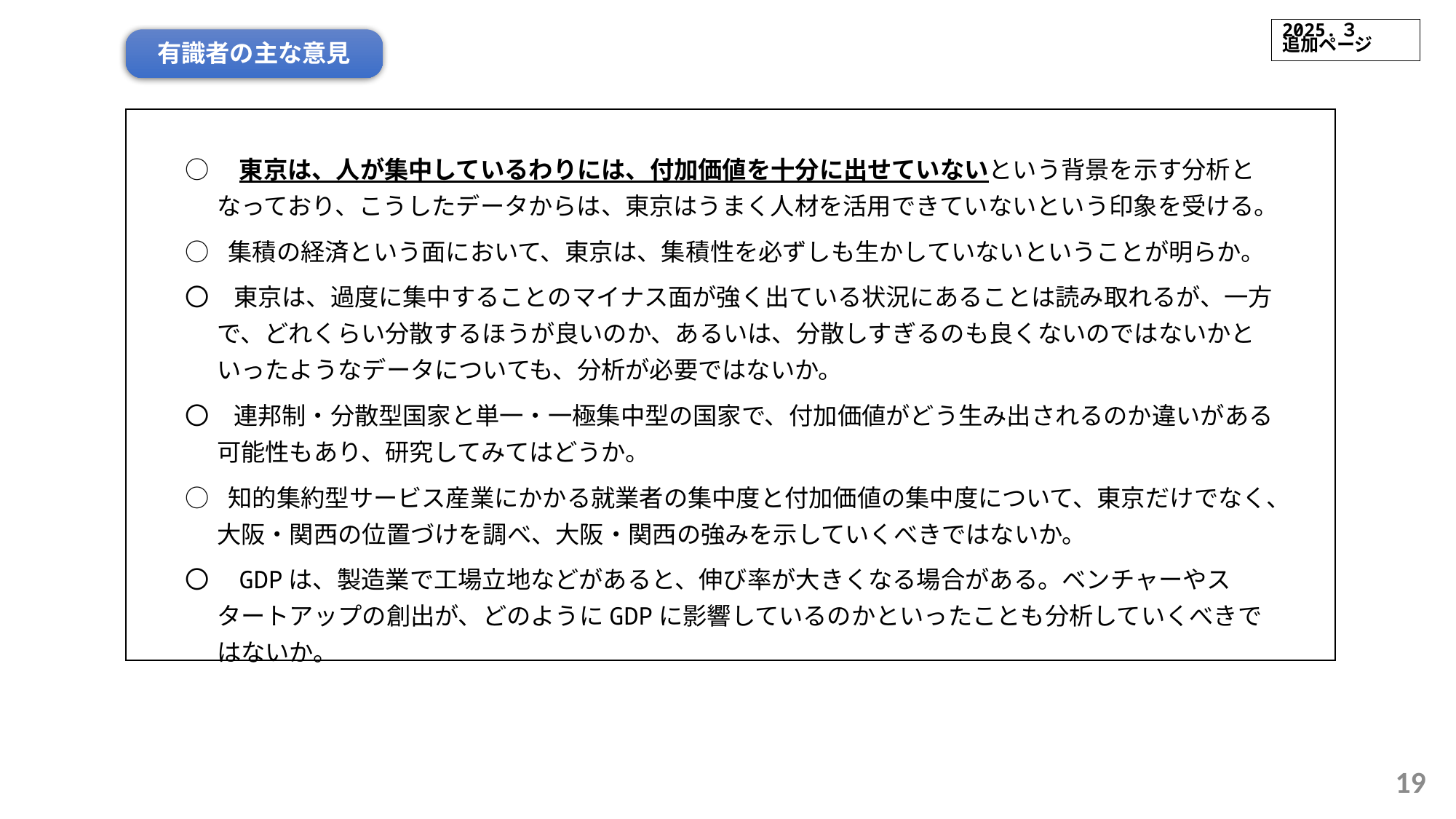

2025.３
追加ページ
有識者の主な意見

○　東京は、人が集中しているわりには、付加価値を十分に出せていないという背景を示す分析となっており、こうしたデータからは、東京はうまく人材を活用できていないという印象を受ける。
○	 集積の経済という面において、東京は、集積性を必ずしも生かしていないということが明らか。
〇　東京は、過度に集中することのマイナス面が強く出ている状況にあることは読み取れるが、一方で、どれくらい分散するほうが良いのか、あるいは、分散しすぎるのも良くないのではないかといったようなデータについても、分析が必要ではないか。
〇　連邦制・分散型国家と単一・一極集中型の国家で、付加価値がどう生み出されるのか違いがある可能性もあり、研究してみてはどうか。
○	 知的集約型サービス産業にかかる就業者の集中度と付加価値の集中度について、東京だけでなく、大阪・関西の位置づけを調べ、大阪・関西の強みを示していくべきではないか。
〇　GDPは、製造業で工場立地などがあると、伸び率が大きくなる場合がある。ベンチャーやスタートアップの創出が、どのようにGDPに影響しているのかといったことも分析していくべきではないか。
19